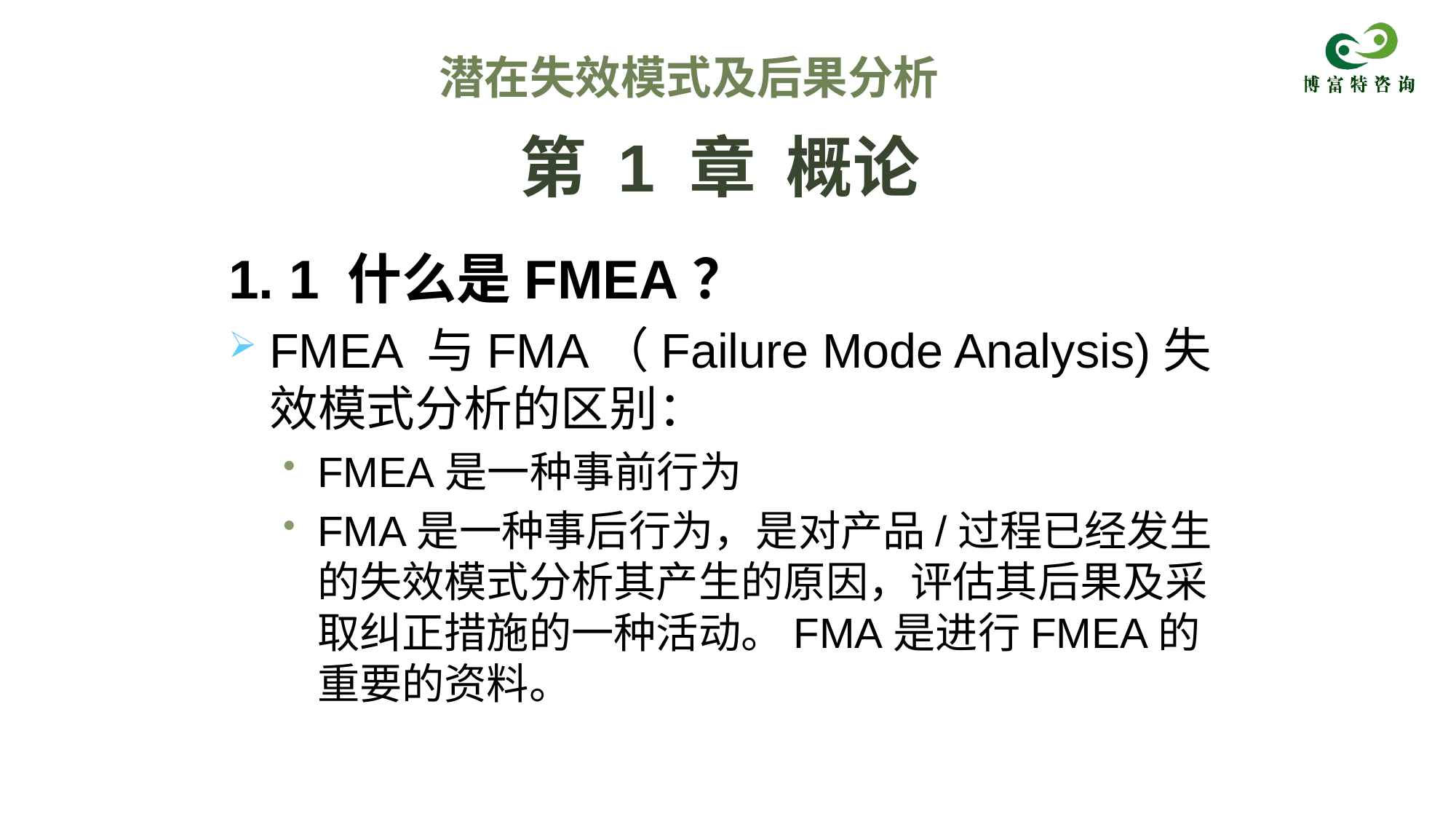

潜在失效模式及后果分析
# 第 1 章  概论
1. 1 什么是FMEA？
FMEA 与FMA（Failure Mode Analysis)失效模式分析的区别：
FMEA是一种事前行为
FMA是一种事后行为，是对产品/过程已经发生的失效模式分析其产生的原因，评估其后果及采取纠正措施的一种活动。FMA是进行FMEA的重要的资料。
7